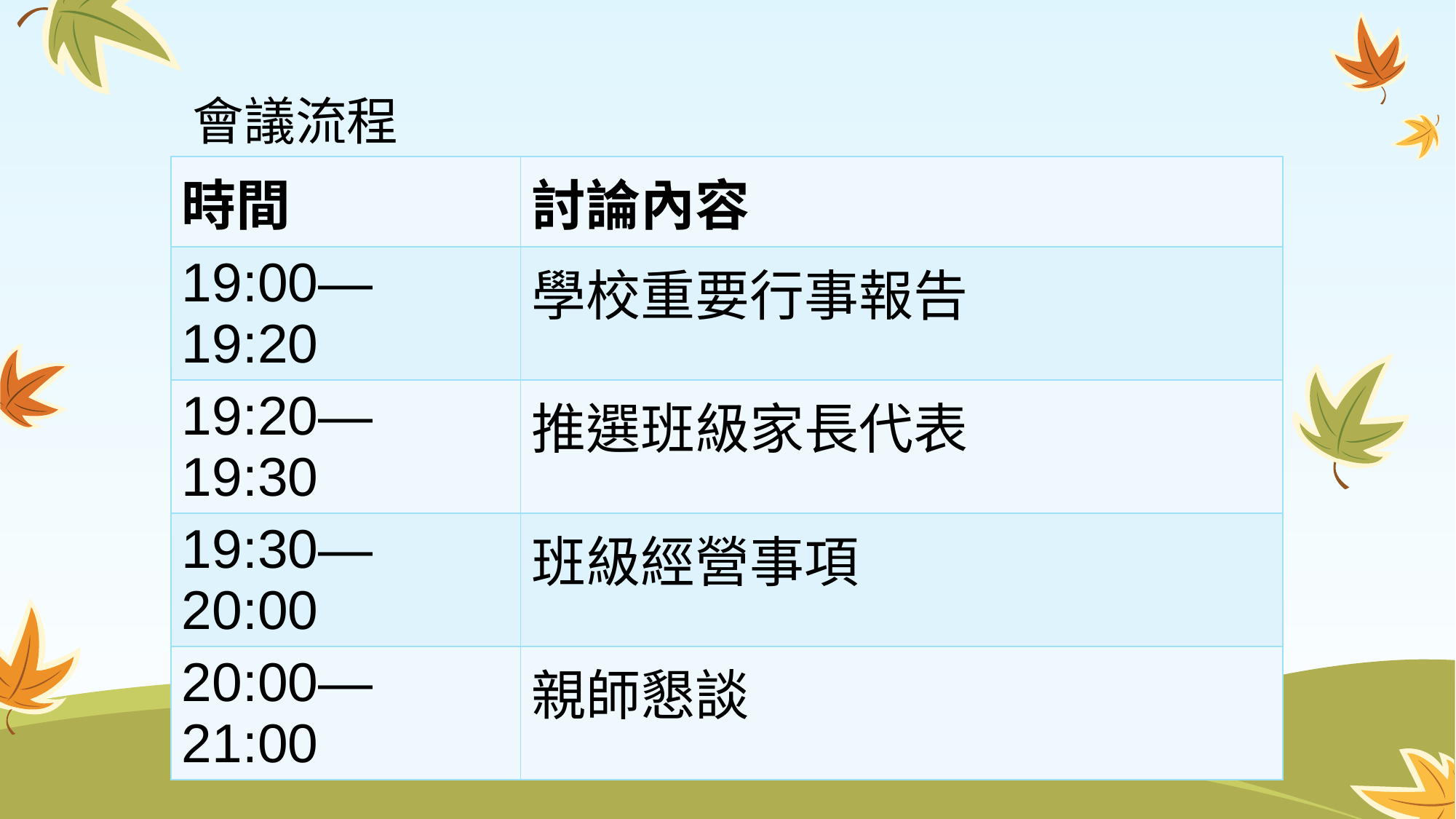

# 會議流程
| 時間 | 討論內容 |
| --- | --- |
| 19:00—19:20 | 學校重要行事報告 |
| 19:20—19:30 | 推選班級家長代表 |
| 19:30—20:00 | 班級經營事項 |
| 20:00—21:00 | 親師懇談 |